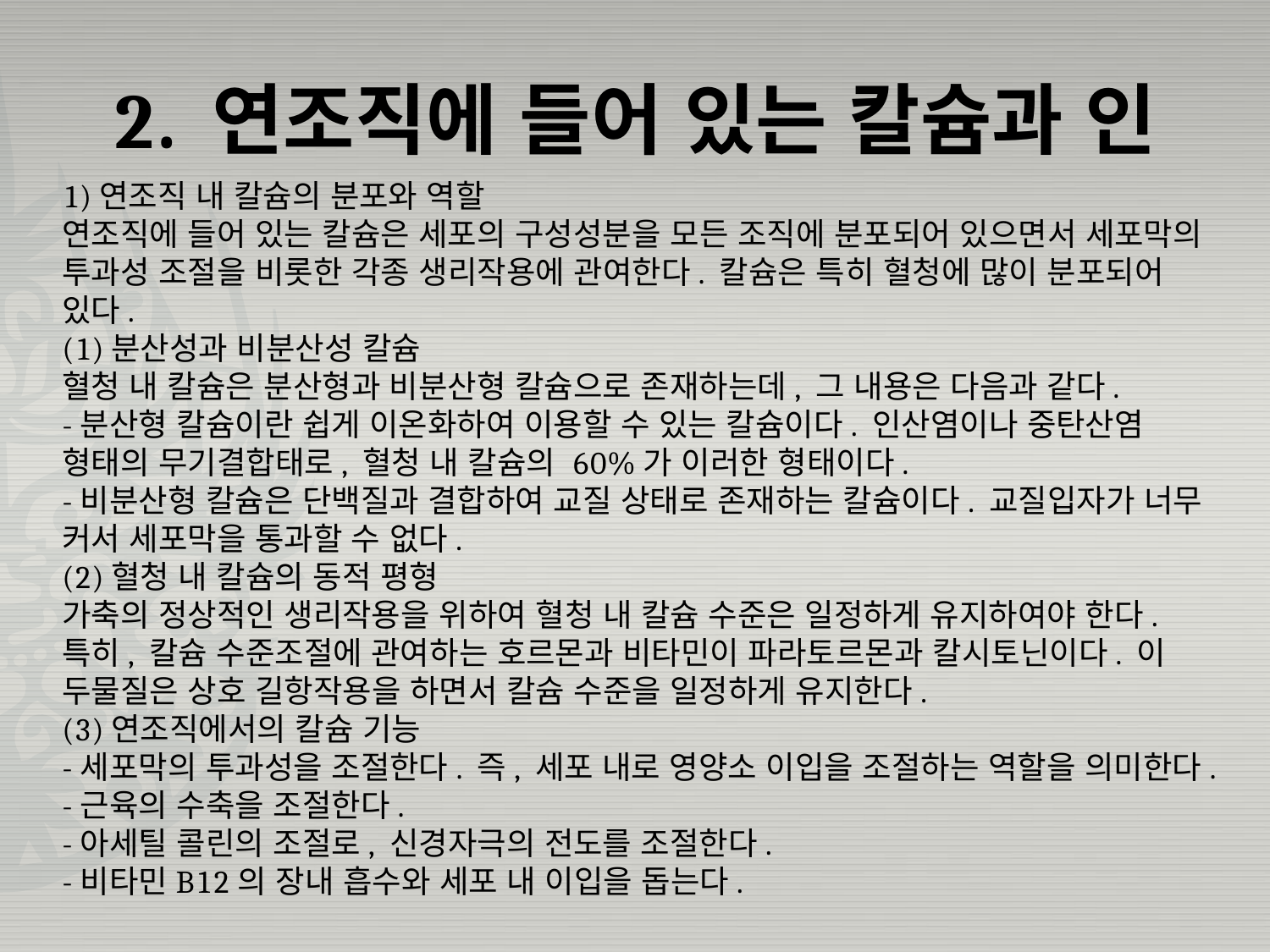

# 2. 연조직에 들어 있는 칼슘과 인
1)연조직 내 칼슘의 분포와 역할
연조직에 들어 있는 칼슘은 세포의 구성성분을 모든 조직에 분포되어 있으면서 세포막의 투과성 조절을 비롯한 각종 생리작용에 관여한다. 칼슘은 특히 혈청에 많이 분포되어 있다.
(1)분산성과 비분산성 칼슘
혈청 내 칼슘은 분산형과 비분산형 칼슘으로 존재하는데, 그 내용은 다음과 같다.
-분산형 칼슘이란 쉽게 이온화하여 이용할 수 있는 칼슘이다. 인산염이나 중탄산염 형태의 무기결합태로, 혈청 내 칼슘의 60%가 이러한 형태이다.
-비분산형 칼슘은 단백질과 결합하여 교질 상태로 존재하는 칼슘이다. 교질입자가 너무 커서 세포막을 통과할 수 없다.
(2)혈청 내 칼슘의 동적 평형
가축의 정상적인 생리작용을 위하여 혈청 내 칼슘 수준은 일정하게 유지하여야 한다. 특히, 칼슘 수준조절에 관여하는 호르몬과 비타민이 파라토르몬과 칼시토닌이다. 이 두물질은 상호 길항작용을 하면서 칼슘 수준을 일정하게 유지한다.
(3)연조직에서의 칼슘 기능
-세포막의 투과성을 조절한다. 즉, 세포 내로 영양소 이입을 조절하는 역할을 의미한다.
-근육의 수축을 조절한다.
-아세틸 콜린의 조절로, 신경자극의 전도를 조절한다.
-비타민B12의 장내 흡수와 세포 내 이입을 돕는다.